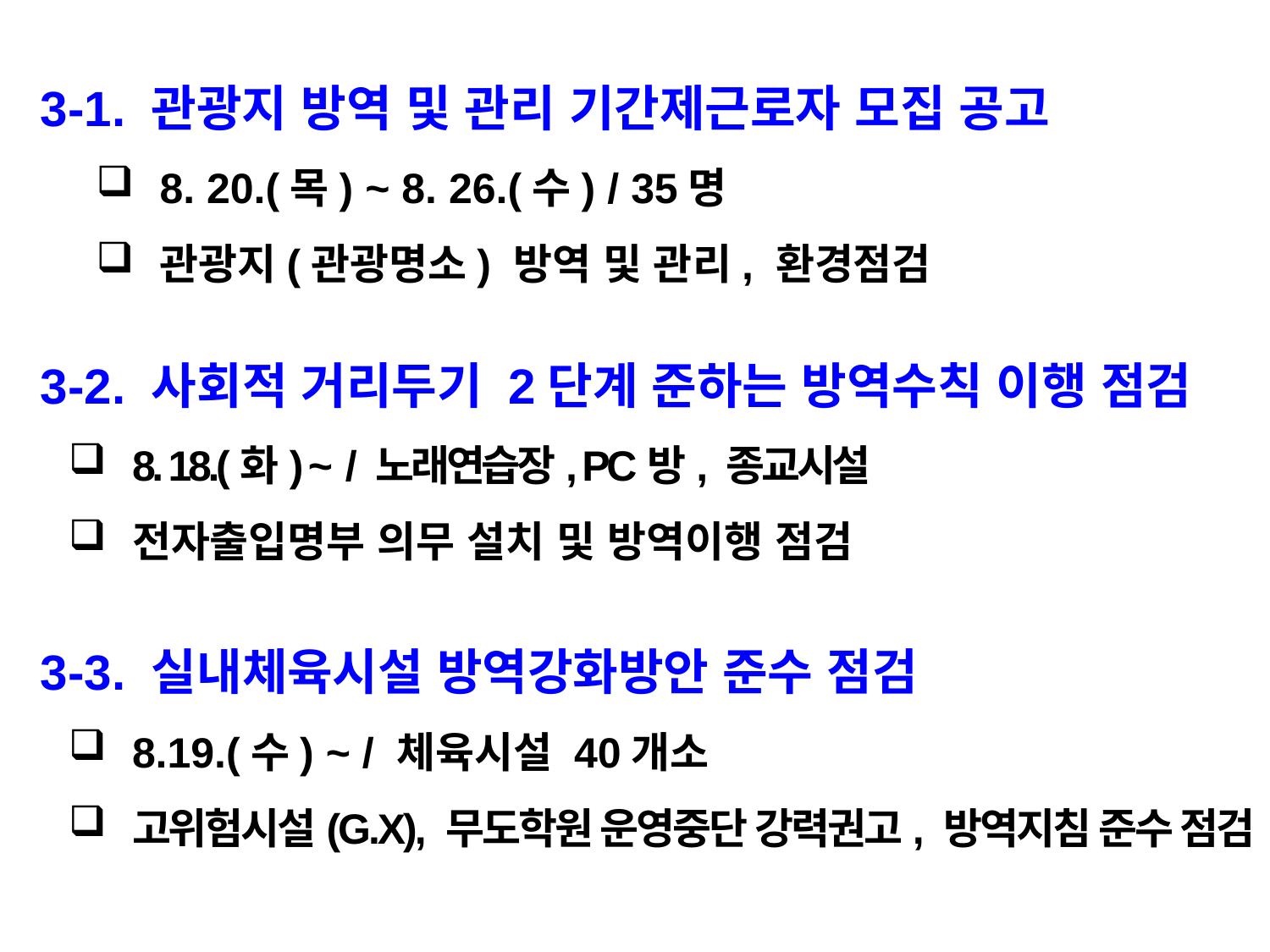

3-1. 관광지 방역 및 관리 기간제근로자 모집 공고
8. 20.(목) ~ 8. 26.(수) / 35명
관광지(관광명소) 방역 및 관리, 환경점검
  3-2. 사회적 거리두기 2단계 준하는 방역수칙 이행 점검
8. 18.(화) ~  / 노래연습장, PC방, 종교시설
전자출입명부 의무 설치 및 방역이행 점검
  3-3. 실내체육시설 방역강화방안 준수 점검
8.19.(수) ~ / 체육시설 40개소
고위험시설(G.X), 무도학원 운영중단 강력권고, 방역지침 준수 점검